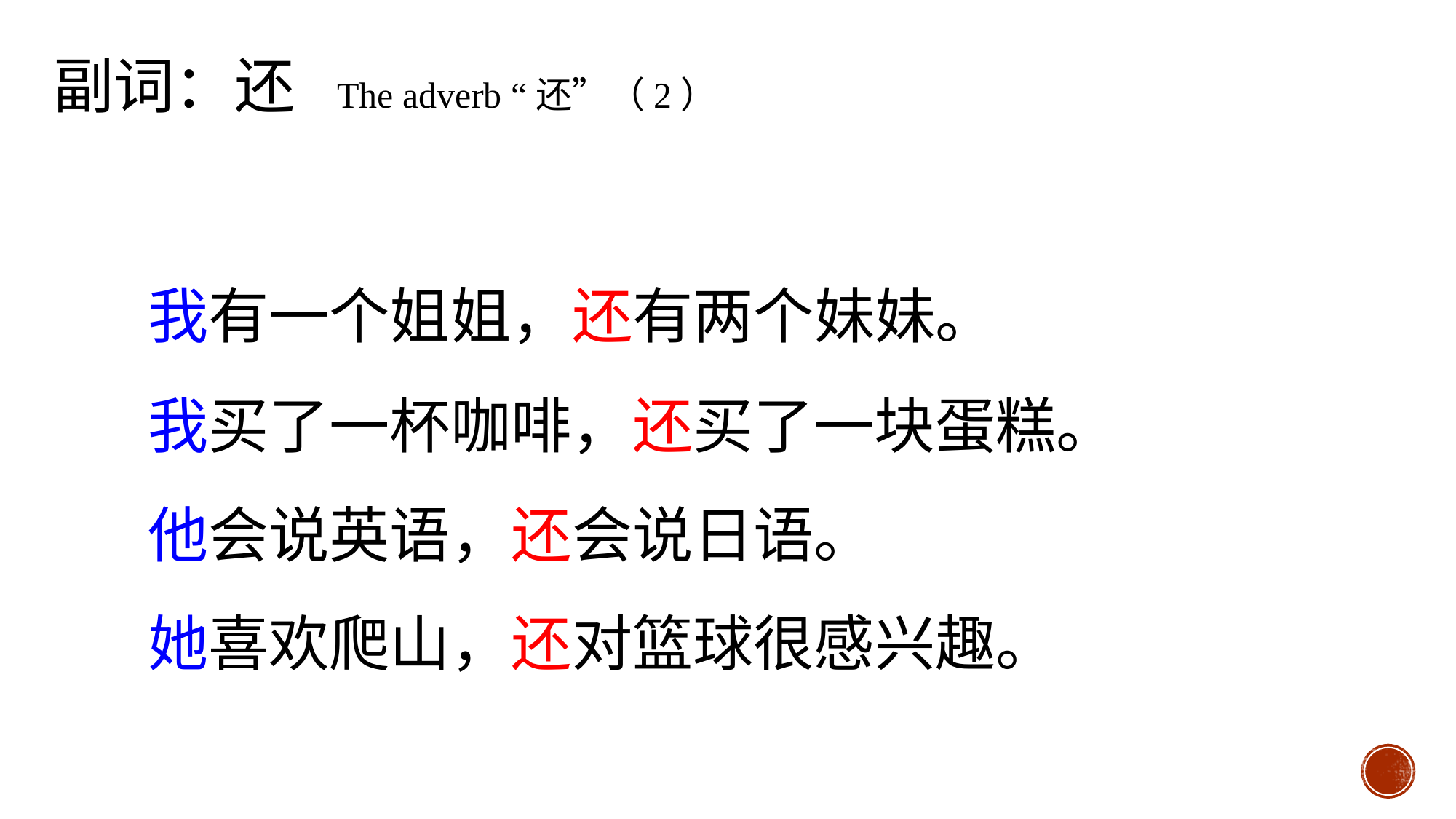

副词：还  The adverb “还”（2）
我有一个姐姐，还有两个妹妹。
我买了一杯咖啡，还买了一块蛋糕。
他会说英语，还会说日语。
她喜欢爬山，还对篮球很感兴趣。